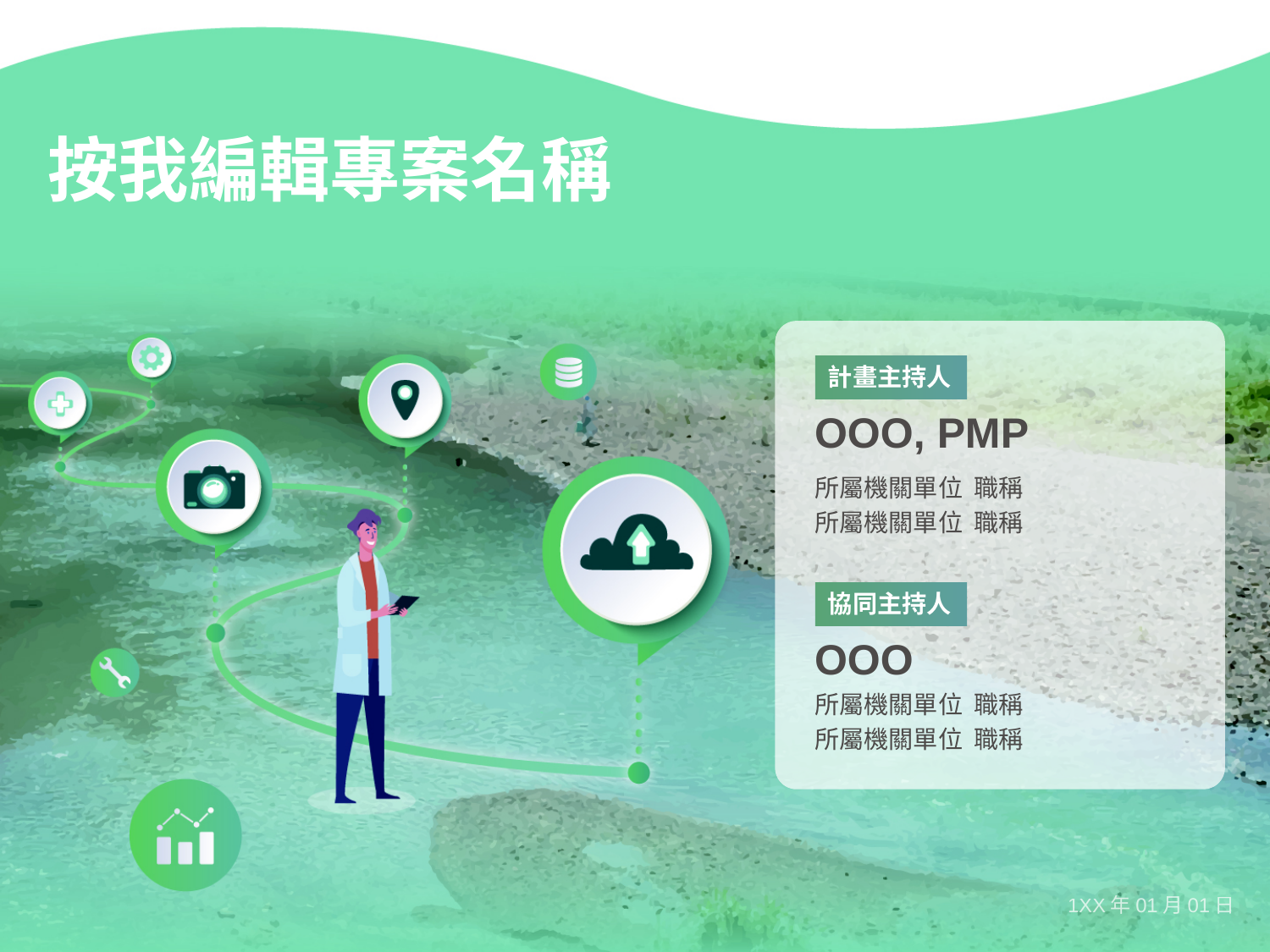

# 按我編輯專案名稱

計畫主持人
OOO, PMP
所屬機關單位  職稱
所屬機關單位  職稱
協同主持人
OOO
所屬機關單位  職稱
所屬機關單位  職稱
1XX年01月01日